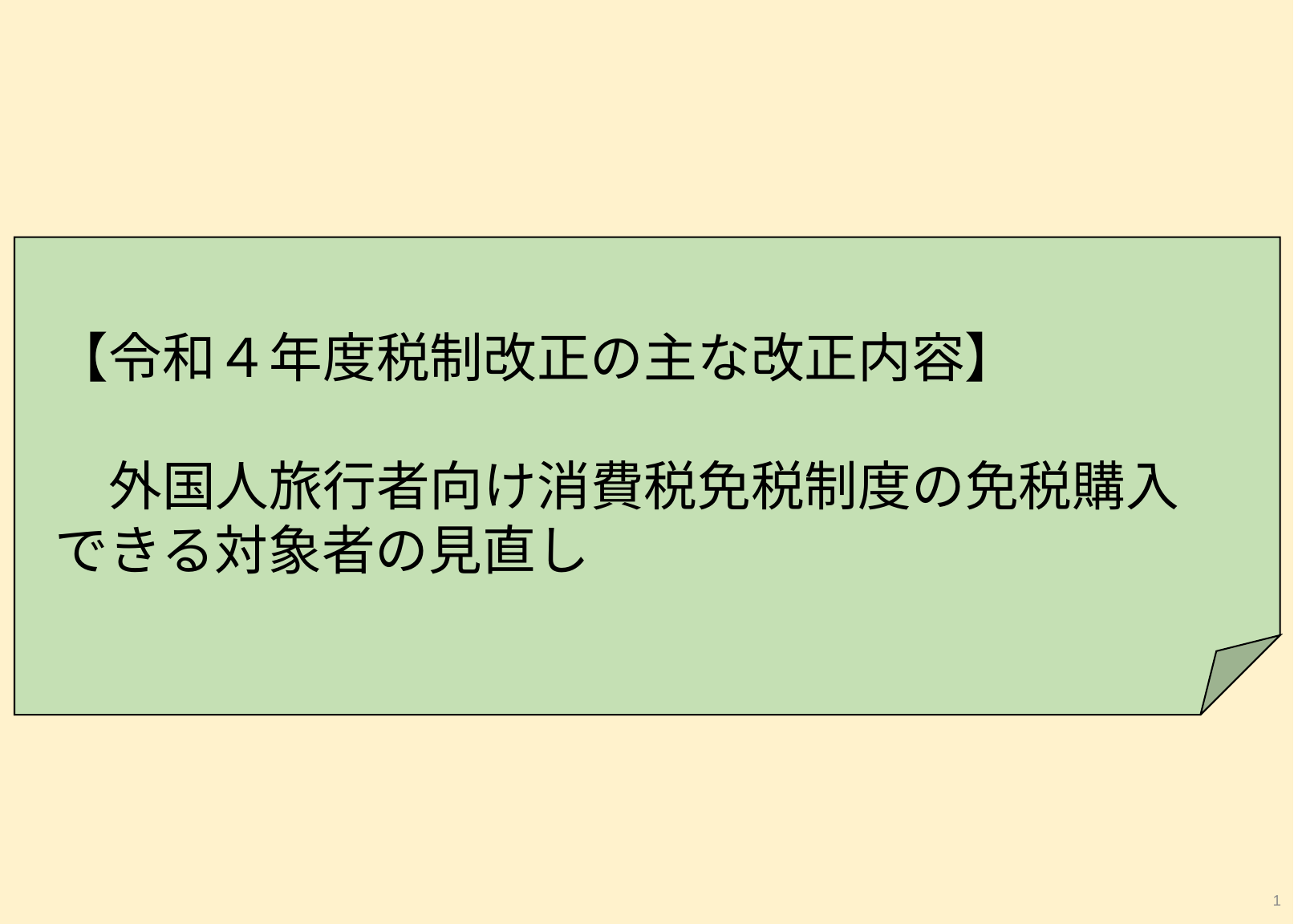

【令和４年度税制改正の主な改正内容】

　外国人旅行者向け消費税免税制度の免税購入
できる対象者の見直し
1